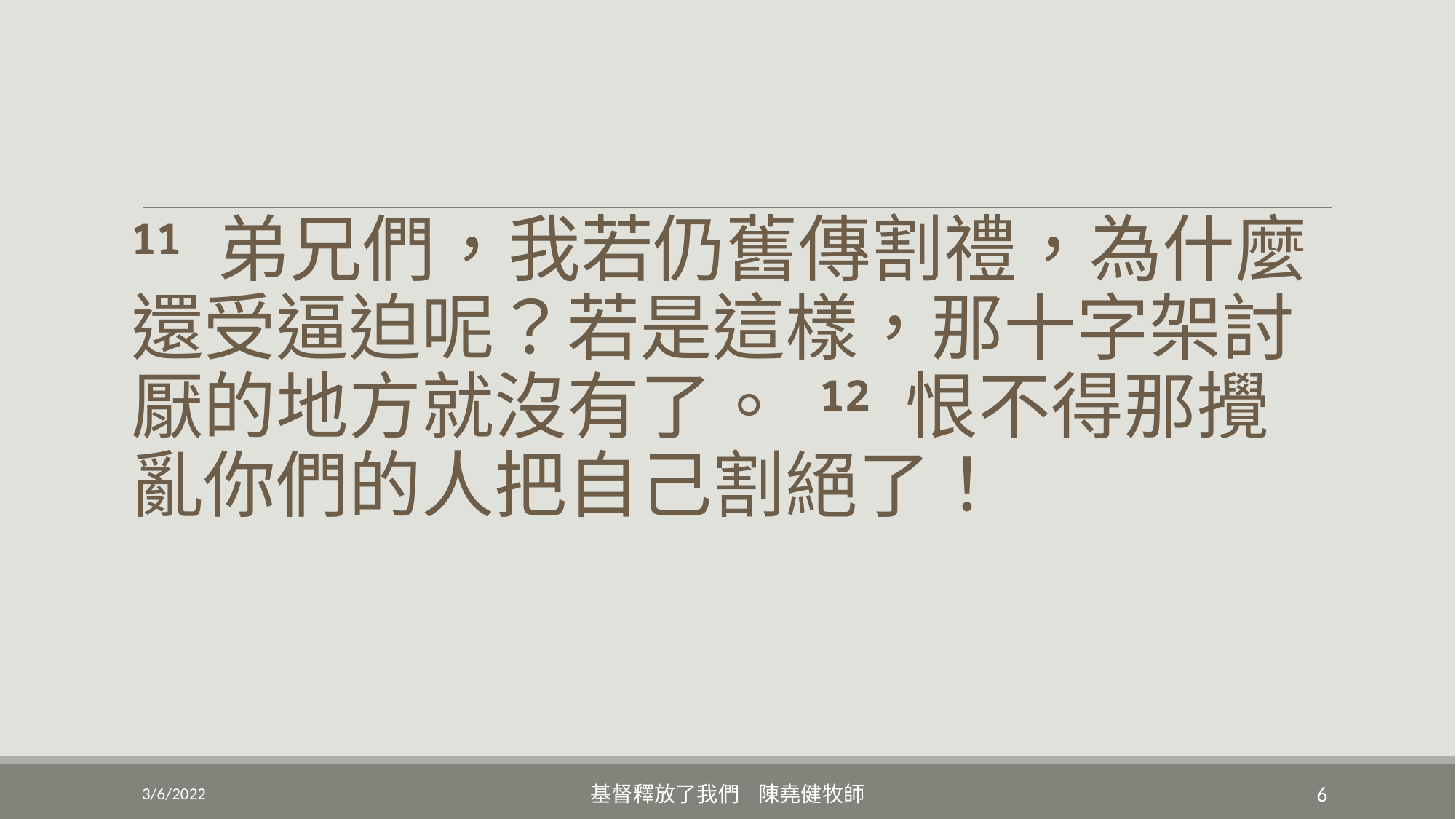

#
11 弟兄們，我若仍舊傳割禮，為什麼還受逼迫呢？若是這樣，那十字架討厭的地方就沒有了。 12 恨不得那攪亂你們的人把自己割絕了！
3/6/2022
基督釋放了我們    陳堯健牧師
6